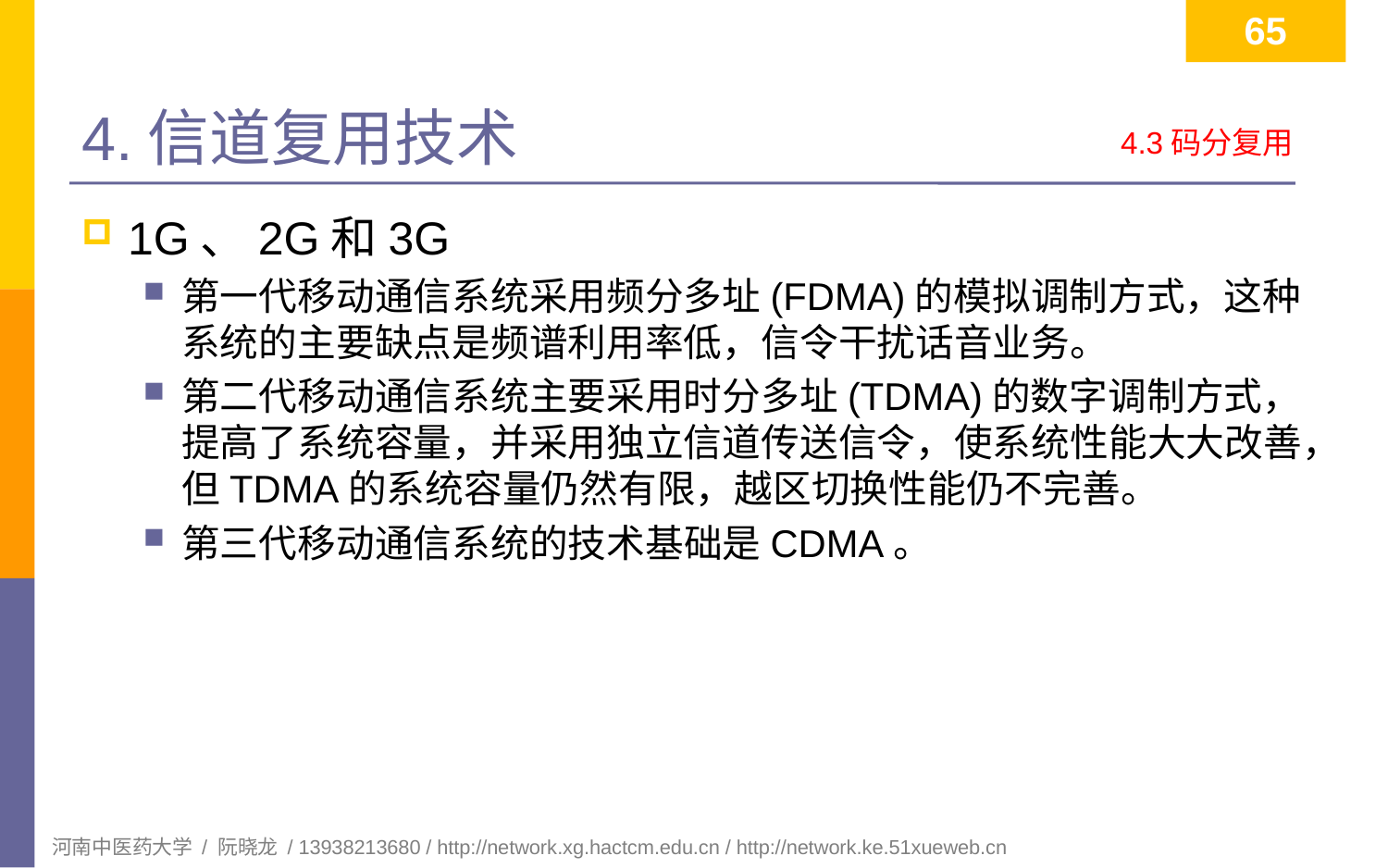

65
# 4.信道复用技术
4.3码分复用
1G、2G和3G
第一代移动通信系统采用频分多址(FDMA)的模拟调制方式，这种系统的主要缺点是频谱利用率低，信令干扰话音业务。
第二代移动通信系统主要采用时分多址(TDMA)的数字调制方式，提高了系统容量，并采用独立信道传送信令，使系统性能大大改善，但TDMA的系统容量仍然有限，越区切换性能仍不完善。
第三代移动通信系统的技术基础是CDMA。